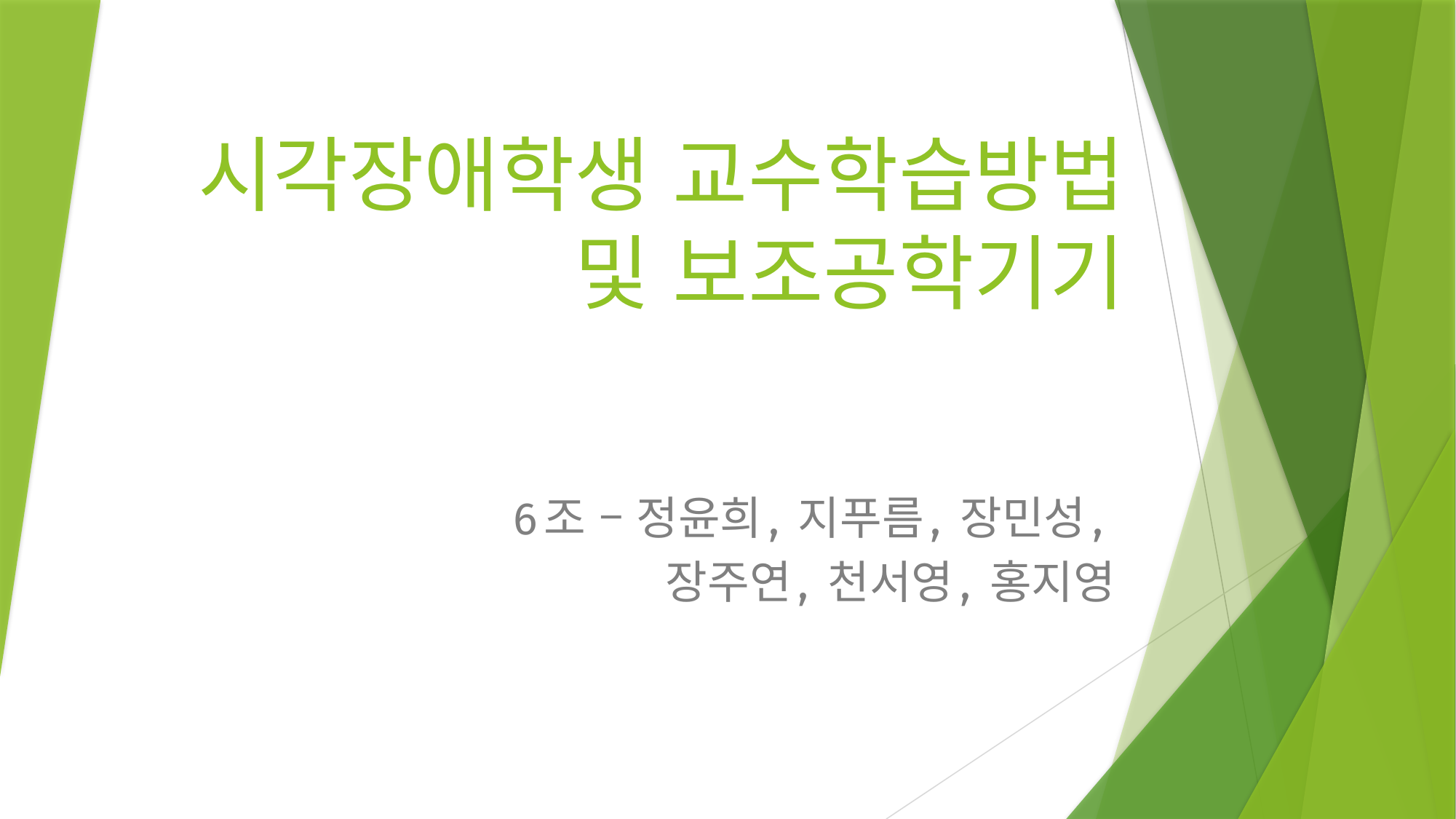

# 시각장애학생 교수학습방법 및 보조공학기기
6조 – 정윤희, 지푸름, 장민성,
장주연, 천서영, 홍지영